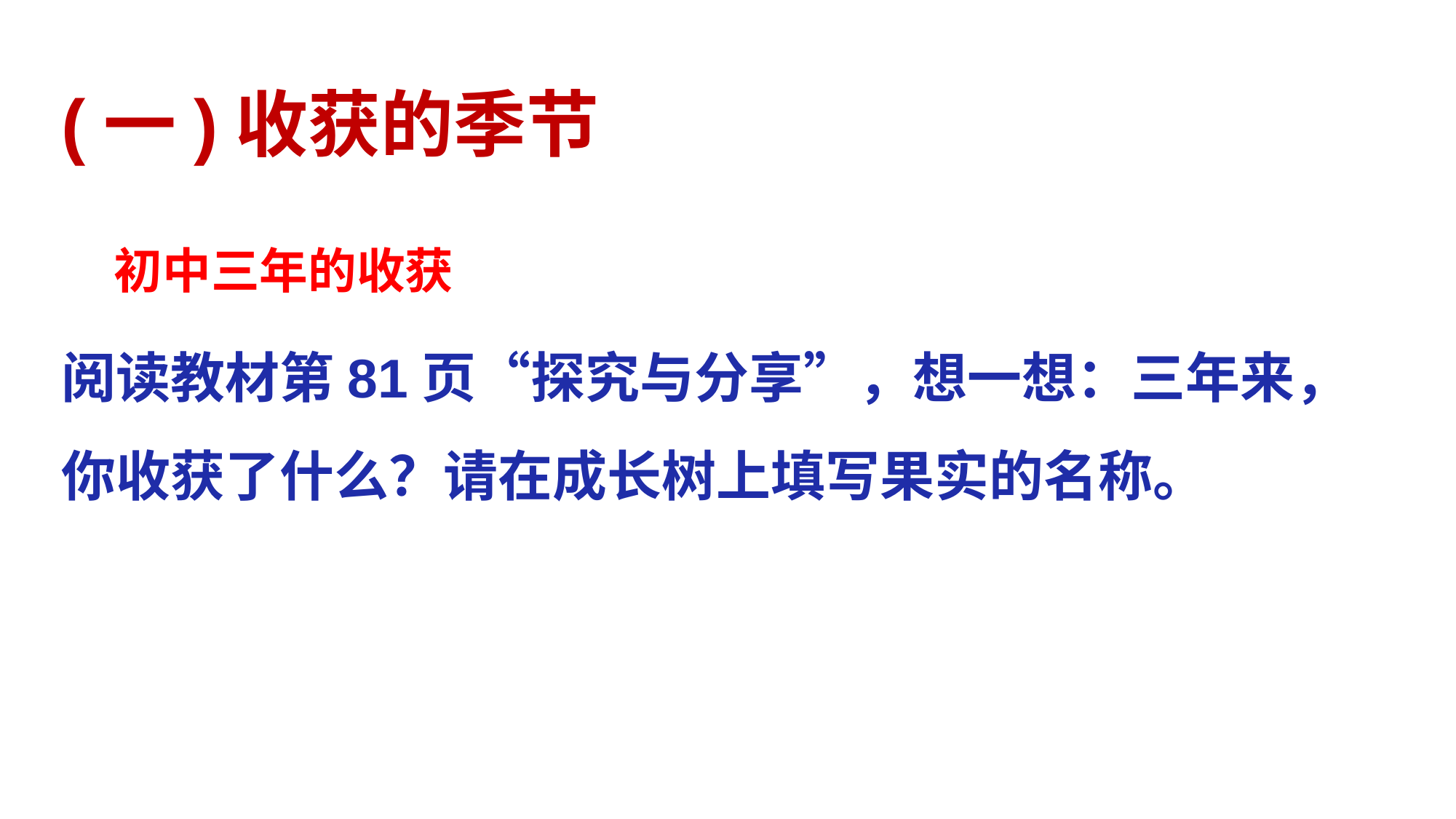

(一)收获的季节
初中三年的收获
阅读教材第81页“探究与分享”，想一想：三年来，你收获了什么？请在成长树上填写果实的名称。